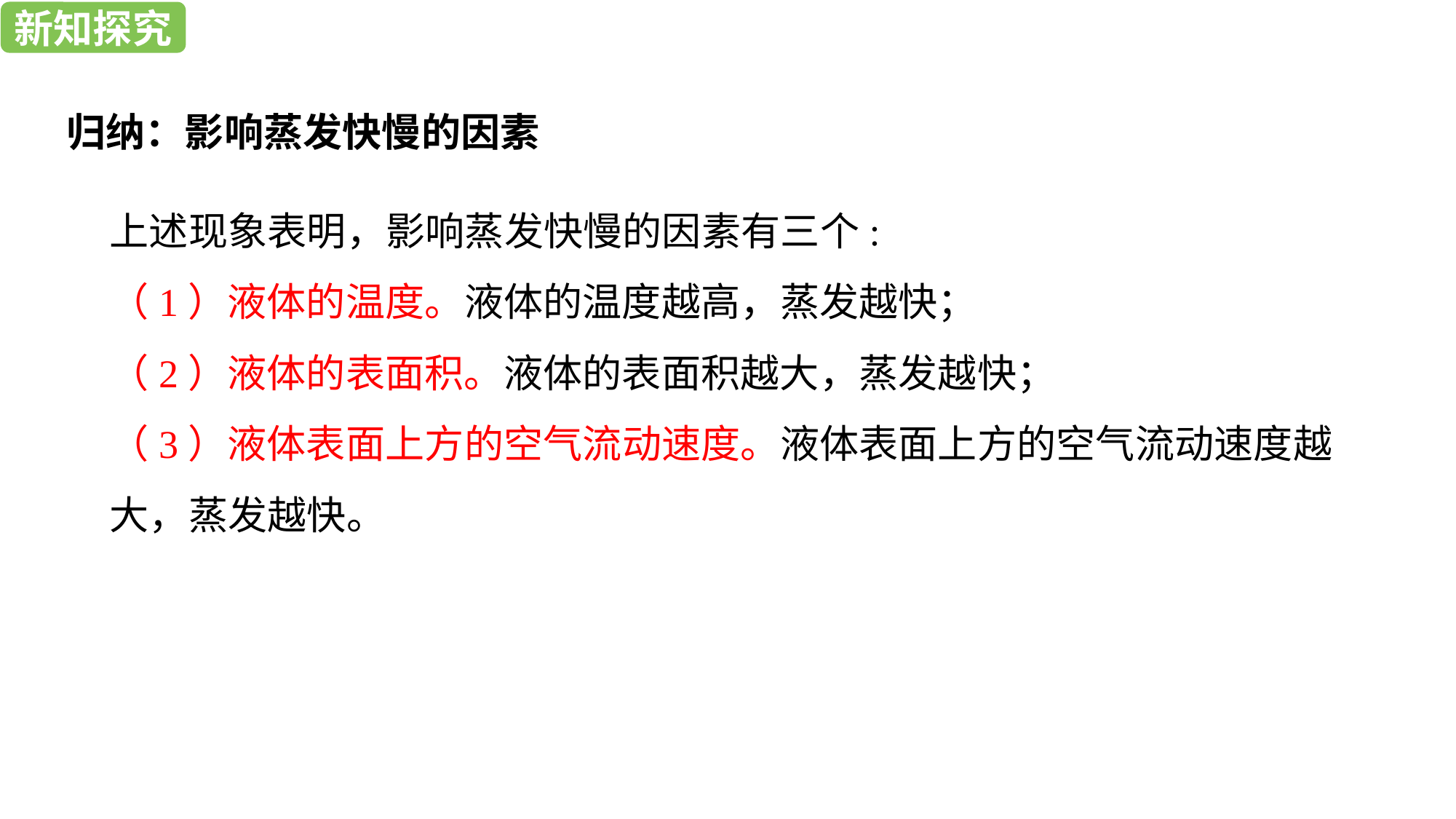

新知探究
归纳：影响蒸发快慢的因素
上述现象表明，影响蒸发快慢的因素有三个:
（1）液体的温度。液体的温度越高，蒸发越快；
（2）液体的表面积。液体的表面积越大，蒸发越快；
（3）液体表面上方的空气流动速度。液体表面上方的空气流动速度越 大，蒸发越快。